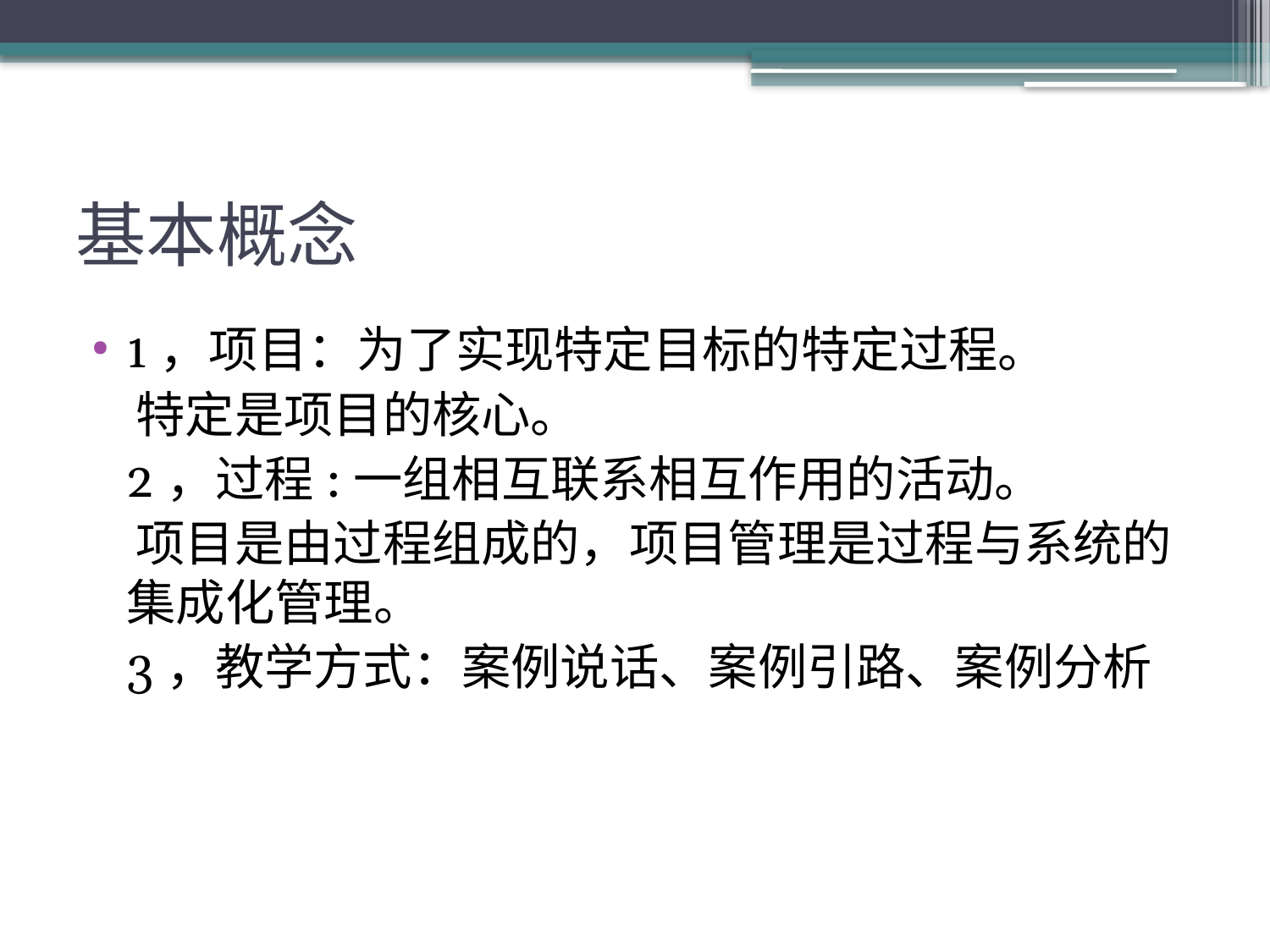

# 基本概念
1，项目：为了实现特定目标的特定过程。
   特定是项目的核心。
   2，过程:一组相互联系相互作用的活动。
   项目是由过程组成的，项目管理是过程与系统的集成化管理。
   3，教学方式：案例说话、案例引路、案例分析